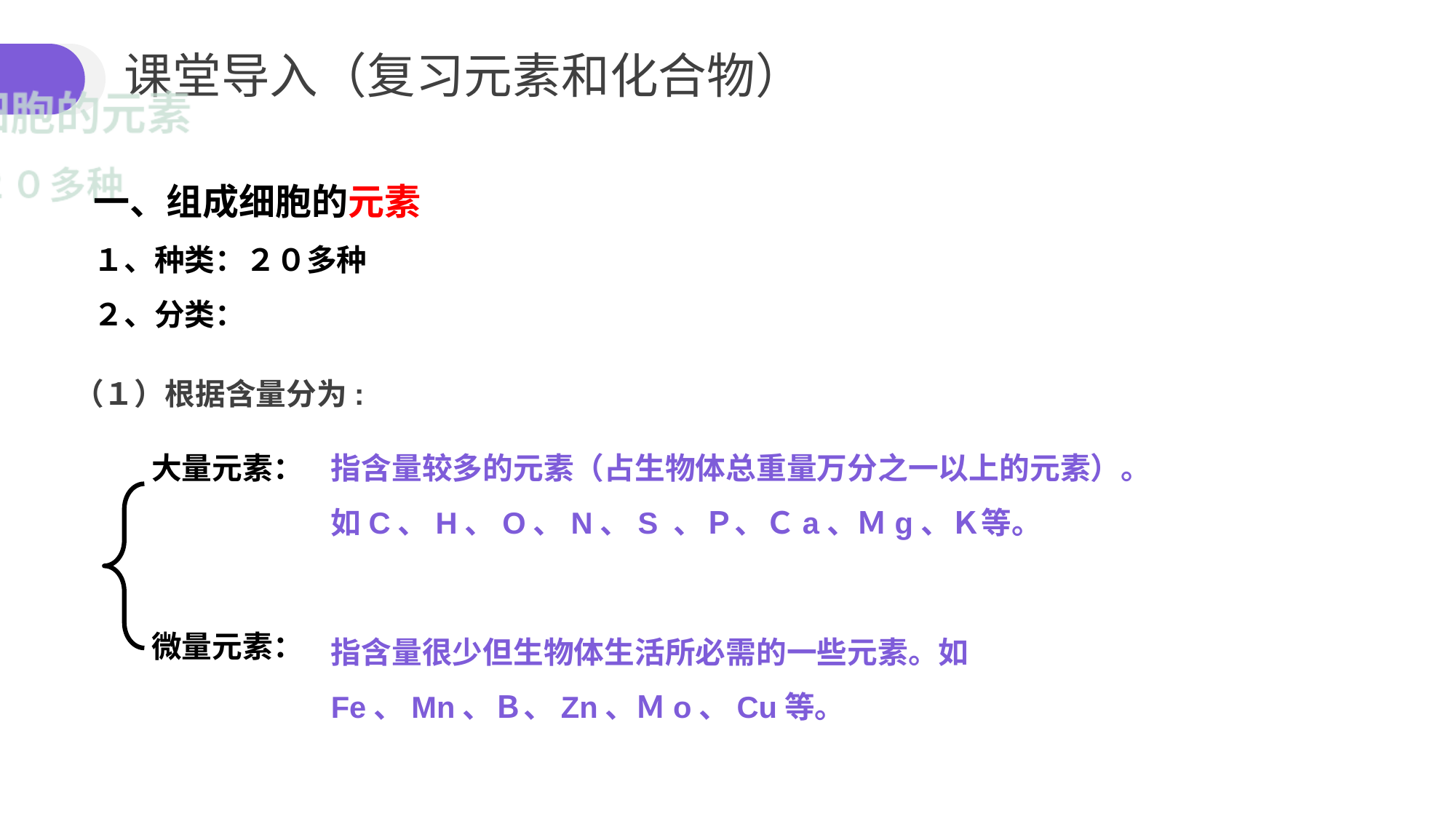

课堂导入（复习元素和化合物）
一、组成细胞的元素
１、种类：２０多种
２、分类：
（１）根据含量分为:
指含量较多的元素（占生物体总重量万分之一以上的元素）。如C、H、O、N、S 、Ｐ、Ｃa、Ｍg、Ｋ等。
大量元素：

指含量很少但生物体生活所必需的一些元素。如Fe、Mn、Ｂ、Zn、Ｍo、Cu等。
微量元素：